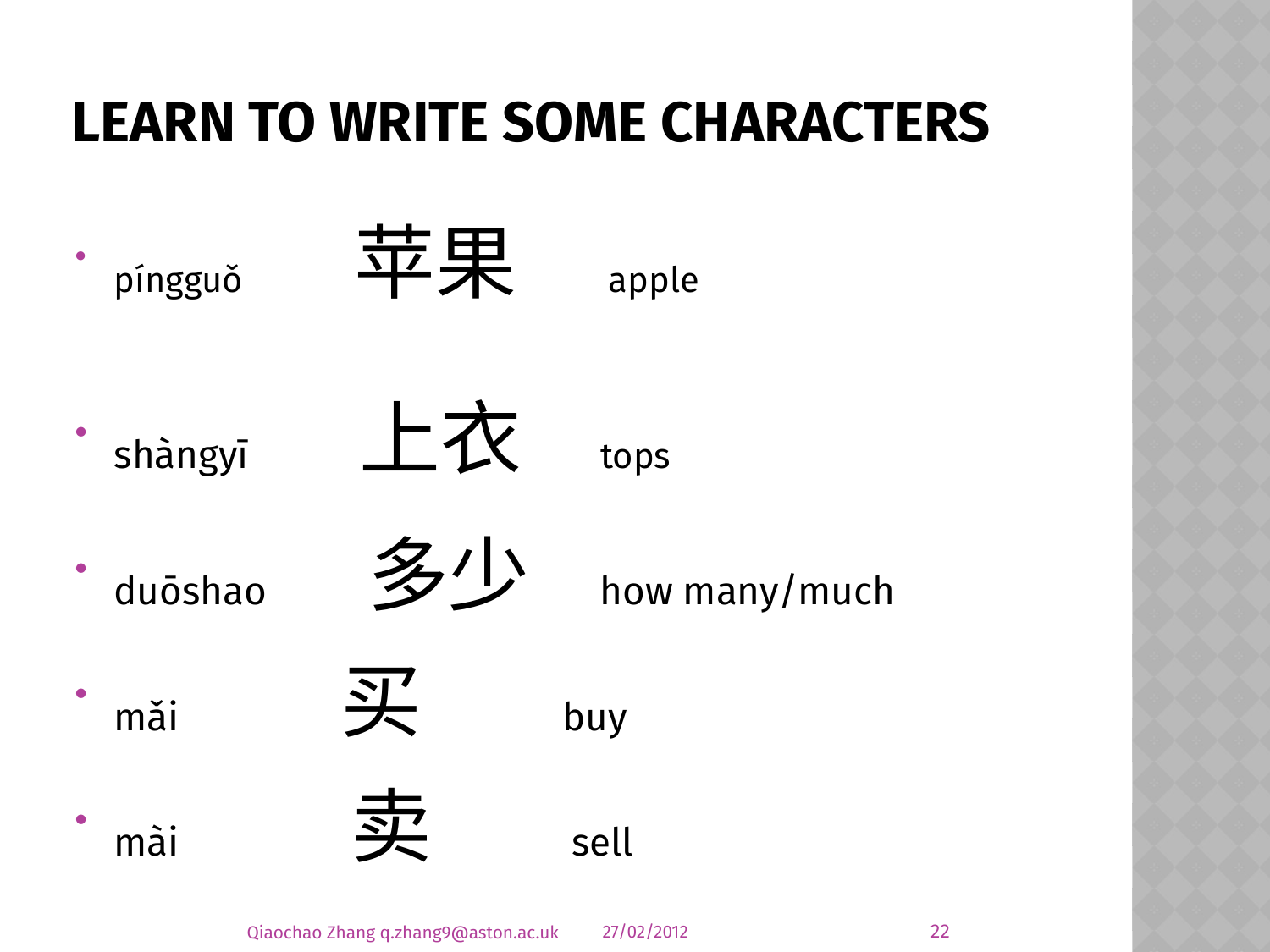

# Learn to write some characters
píngguǒ          苹果    apple

shàngyī          上衣        tops

duōshao         多少       how many/much
mǎi               买              buy
mài                卖               sell
22
Qiaochao Zhang q.zhang9@aston.ac.uk
27/02/2012